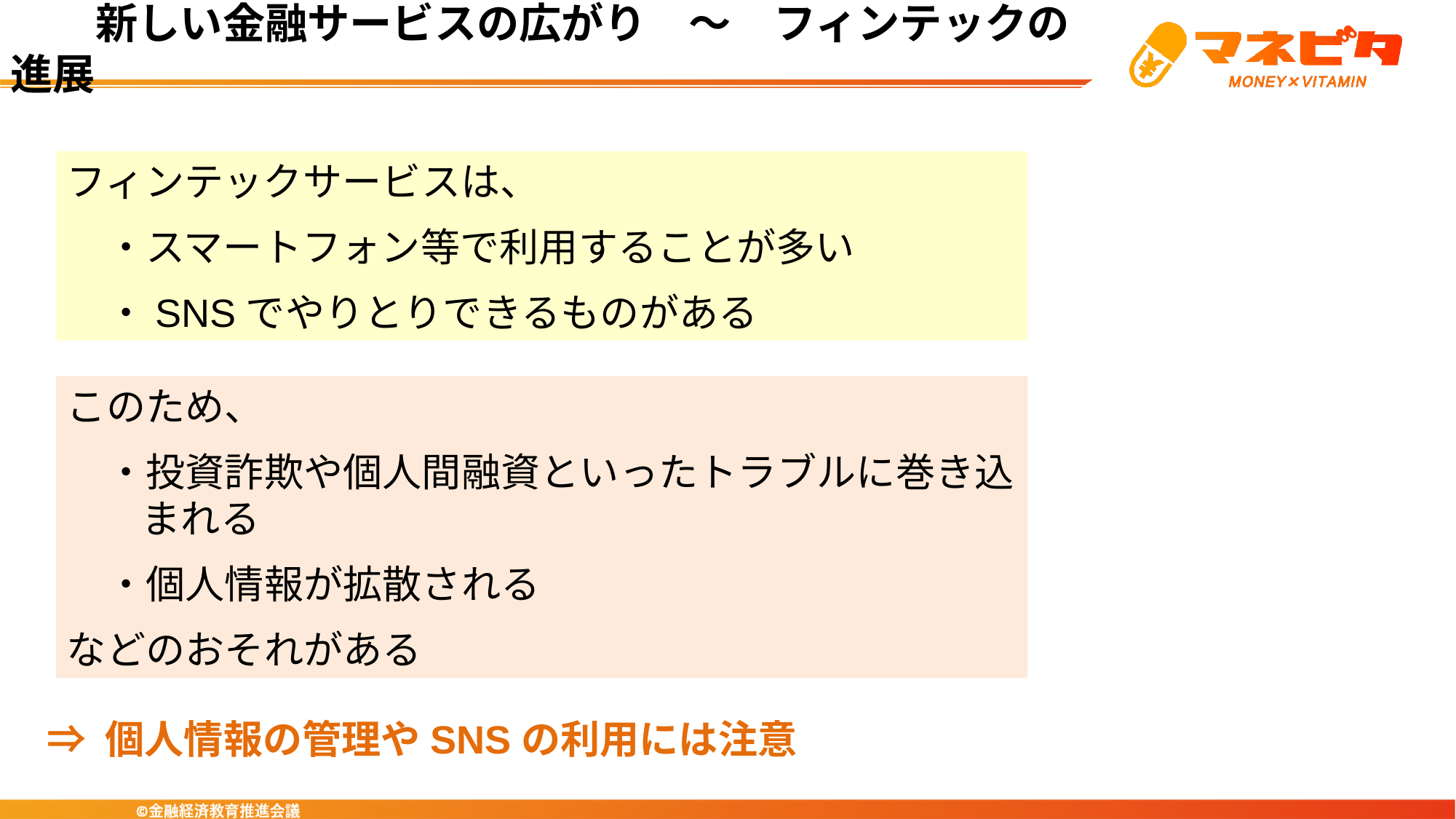

新しい金融サービスの広がり　～　フィンテックの進展
フィンテックサービスは、
　・スマートフォン等で利用することが多い
　・SNSでやりとりできるものがある
このため、
　・投資詐欺や個人間融資といったトラブルに巻き込まれる
　・個人情報が拡散される
などのおそれがある
⇒ 個人情報の管理やSNSの利用には注意